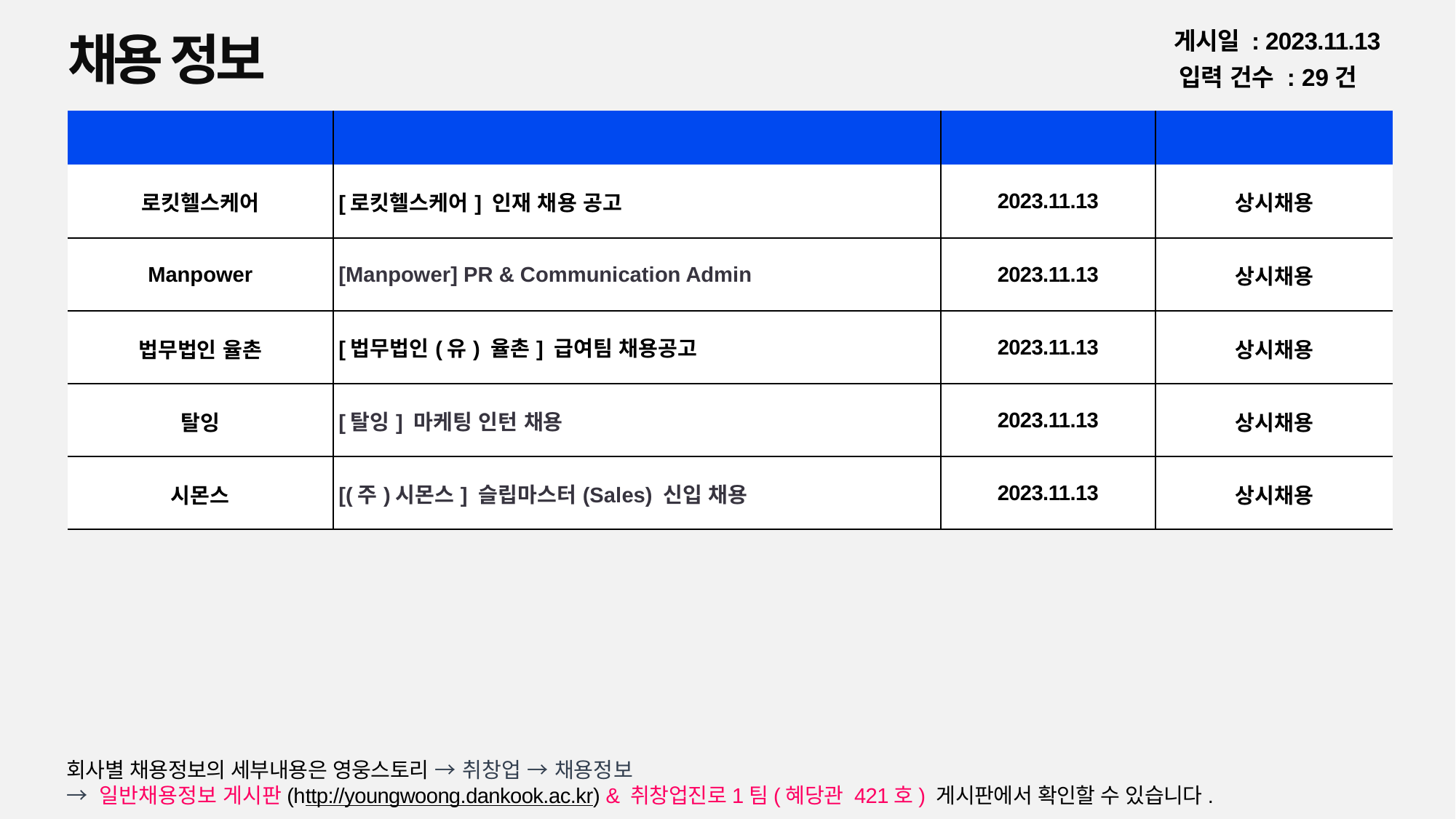

채용 정보
게시일 : 2023.11.13
입력 건수 : 29건
| 회사명 | 공고명 | 등록일 | 마감일 |
| --- | --- | --- | --- |
| 로킷헬스케어 | [로킷헬스케어] 인재 채용 공고 | 2023.11.13 | 상시채용 |
| Manpower | [Manpower] PR & Communication Admin | 2023.11.13 | 상시채용 |
| 법무법인 율촌 | [법무법인(유) 율촌] 급여팀 채용공고 | 2023.11.13 | 상시채용 |
| 탈잉 | [탈잉] 마케팅 인턴 채용 | 2023.11.13 | 상시채용 |
| 시몬스 | [(주)시몬스] 슬립마스터(Sales) 신입 채용 | 2023.11.13 | 상시채용 |
회사별 채용정보의 세부내용은 영웅스토리 → 취창업 → 채용정보
→ 일반채용정보 게시판(http://youngwoong.dankook.ac.kr) & 취창업진로1팀(혜당관 421호) 게시판에서 확인할 수 있습니다.